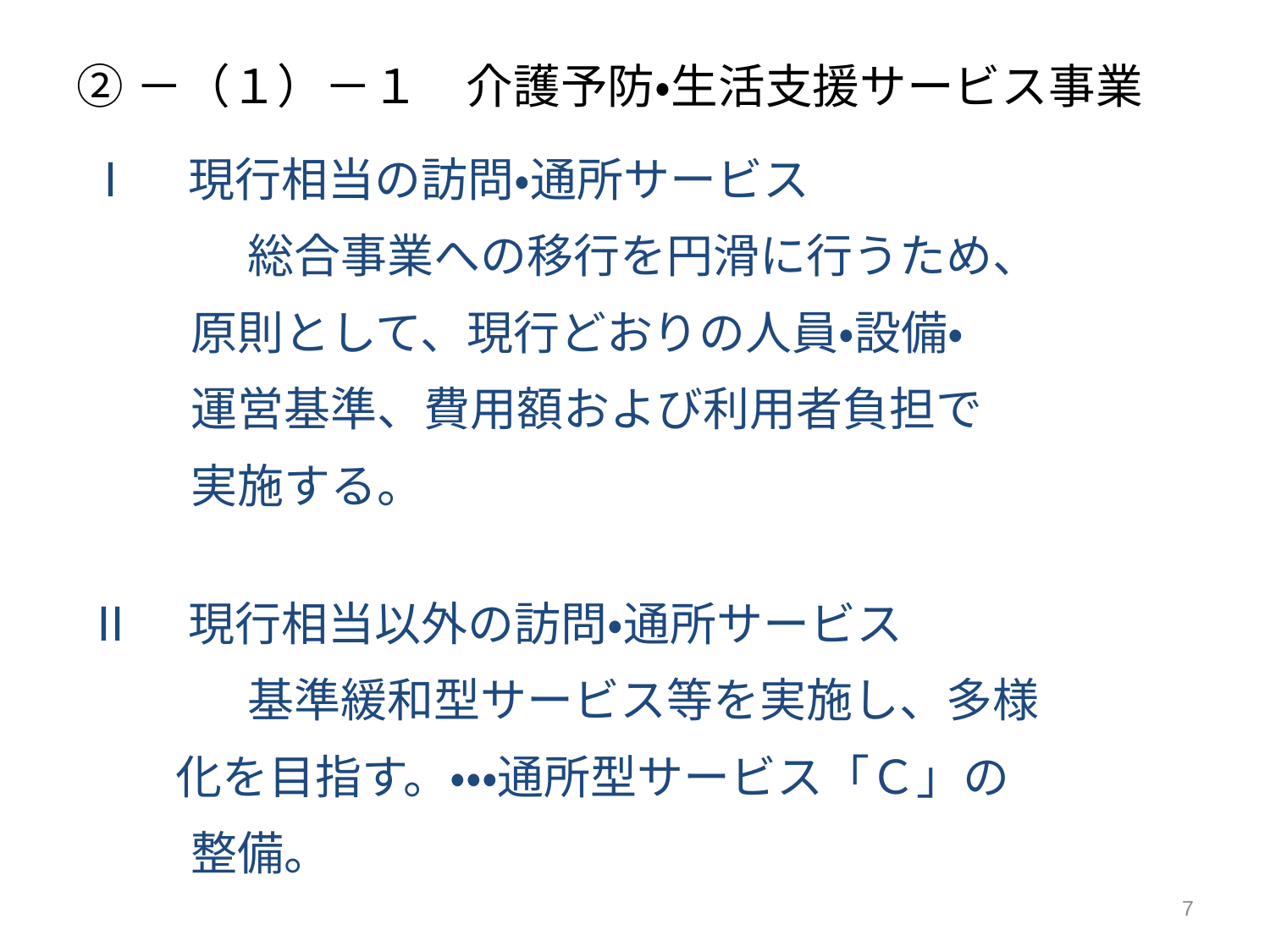

# ②－（１）－１　介護予防・生活支援サービス事業
Ⅰ　現行相当の訪問・通所サービス
　 　　 総合事業への移行を円滑に行うため、
　　 原則として、現行どおりの人員・設備・
　　 運営基準、費用額および利用者負担で
　　 実施する。

Ⅱ　現行相当以外の訪問・通所サービス
　　　  基準緩和型サービス等を実施し、多様
　    化を目指す。・・・通所型サービス「Ｃ」の
　　 整備。

7